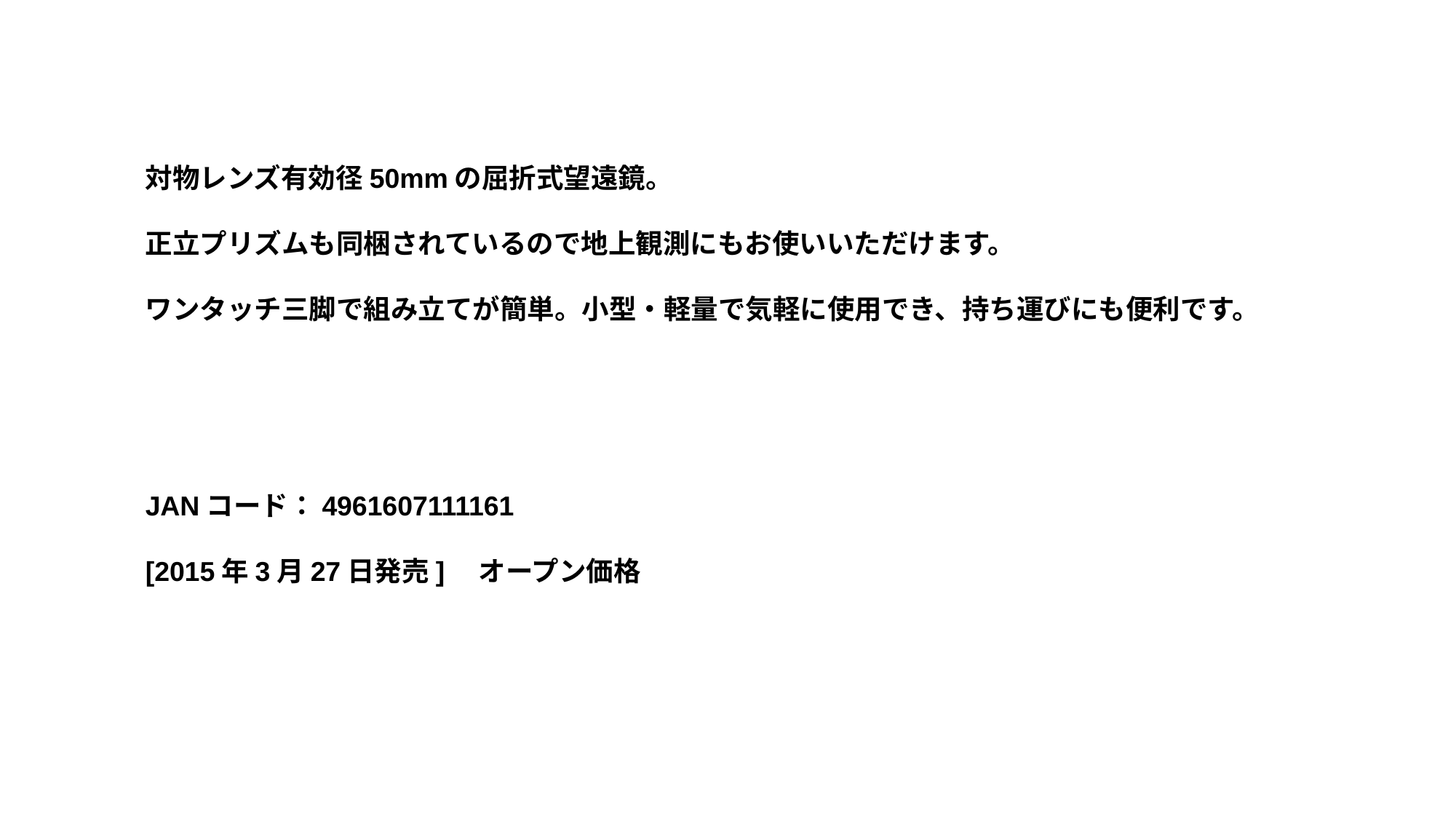

対物レンズ有効径50mmの屈折式望遠鏡。

正立プリズムも同梱されているので地上観測にもお使いいただけます。

ワンタッチ三脚で組み立てが簡単。小型・軽量で気軽に使用でき、持ち運びにも便利です。

JANコード：4961607111161

[2015年3月27日発売]　オープン価格